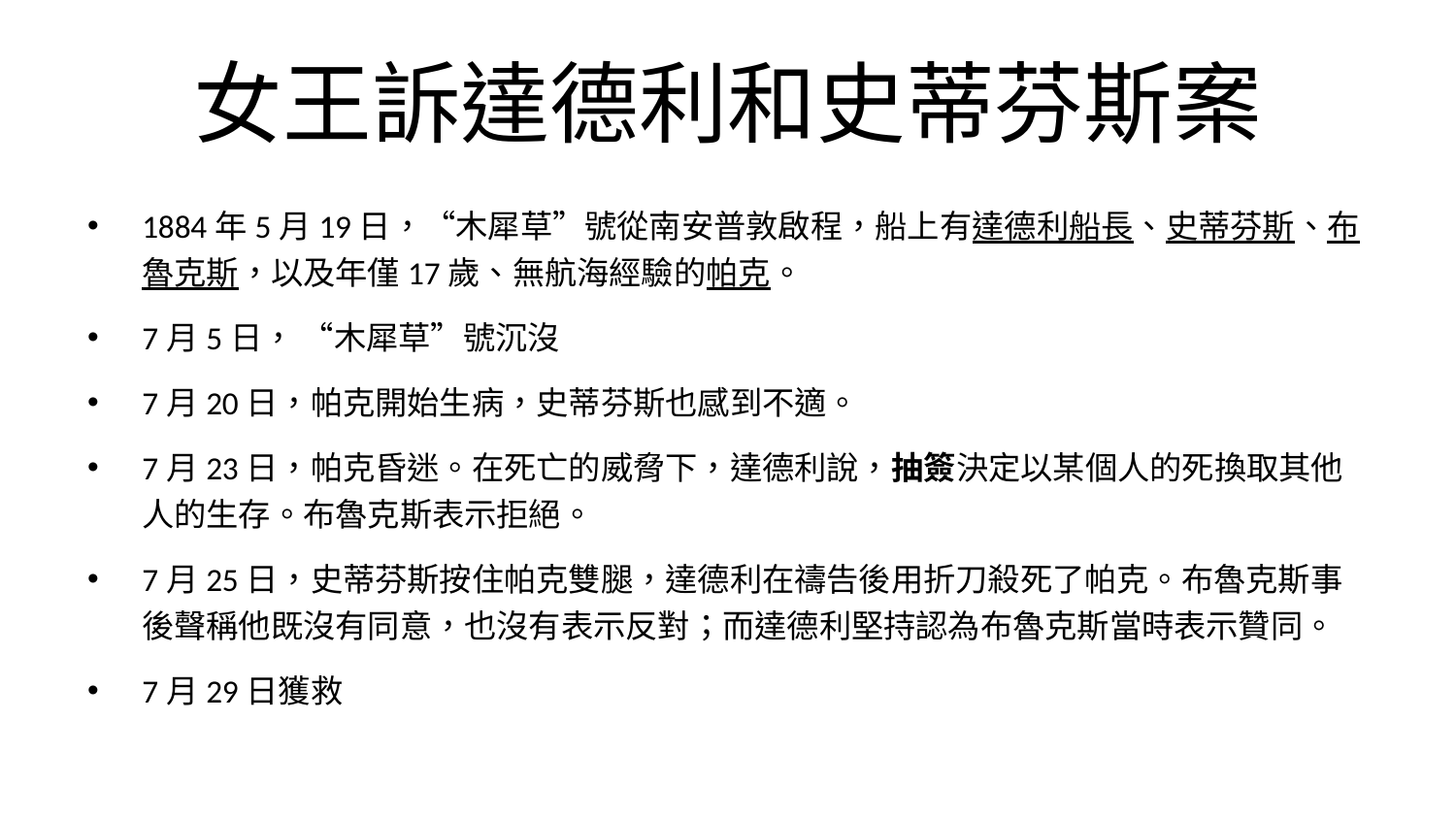

# 女王訴達德利和史蒂芬斯案
1884年5月19日，“木犀草”號從南安普敦啟程，船上有達德利船長、史蒂芬斯、布魯克斯，以及年僅17歲、無航海經驗的帕克。
7月5日， “木犀草”號沉沒
7月20日，帕克開始生病，史蒂芬斯也感到不適。
7月23日，帕克昏迷。在死亡的威脅下，達德利說，抽簽決定以某個人的死換取其他人的生存。布魯克斯表示拒絕。
7月25日，史蒂芬斯按住帕克雙腿，達德利在禱告後用折刀殺死了帕克。布魯克斯事後聲稱他既沒有同意，也沒有表示反對；而達德利堅持認為布魯克斯當時表示贊同。
7月29日獲救